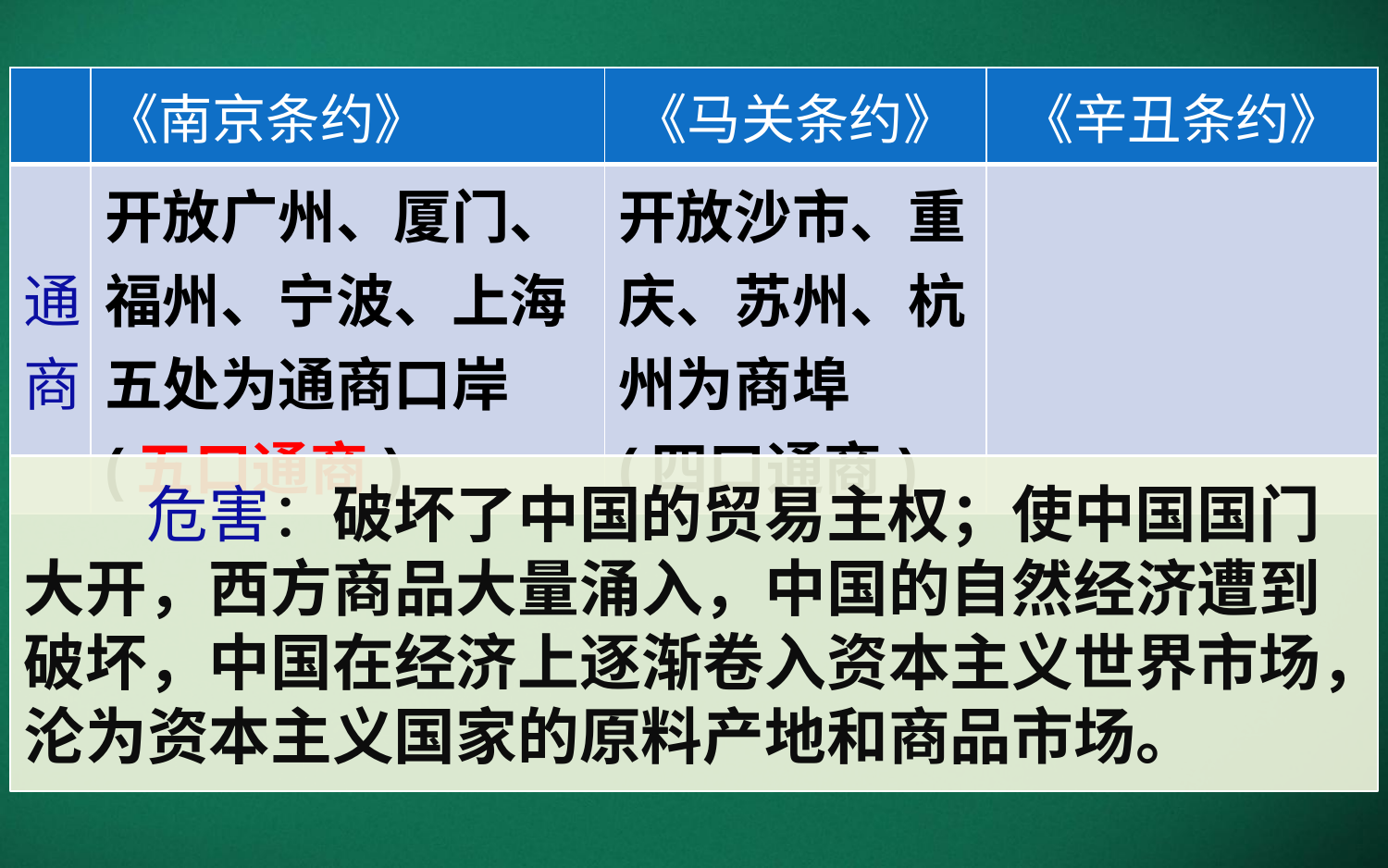

|  | 《南京条约》 | 《马关条约》 | 《辛丑条约》 |
| --- | --- | --- | --- |
| 通商 | 开放广州、厦门、福州、宁波、上海五处为通商口岸(五口通商) | 开放沙市、重庆、苏州、杭州为商埠 (四口通商) |  |
危害：破坏了中国的贸易主权；使中国国门大开，西方商品大量涌入，中国的自然经济遭到破坏，中国在经济上逐渐卷入资本主义世界市场，沦为资本主义国家的原料产地和商品市场。